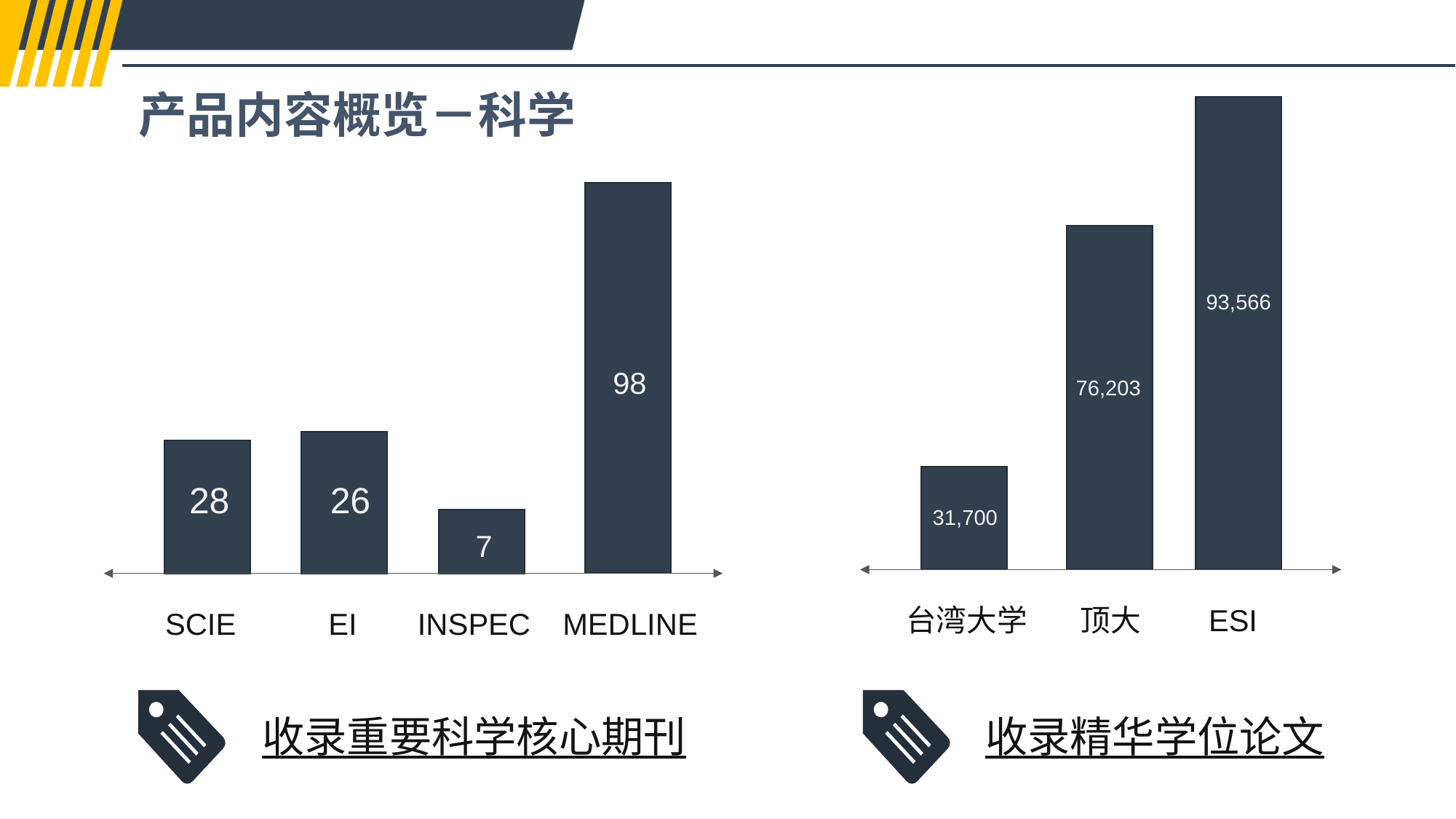

产品内容概览－科学

93,566
98
76,203

28
26
31,700

7
台湾大学
顶大
ESI
SCIE
EI
INSPEC
MEDLINE

收录重要科学核心期刊

收录精华学位论文